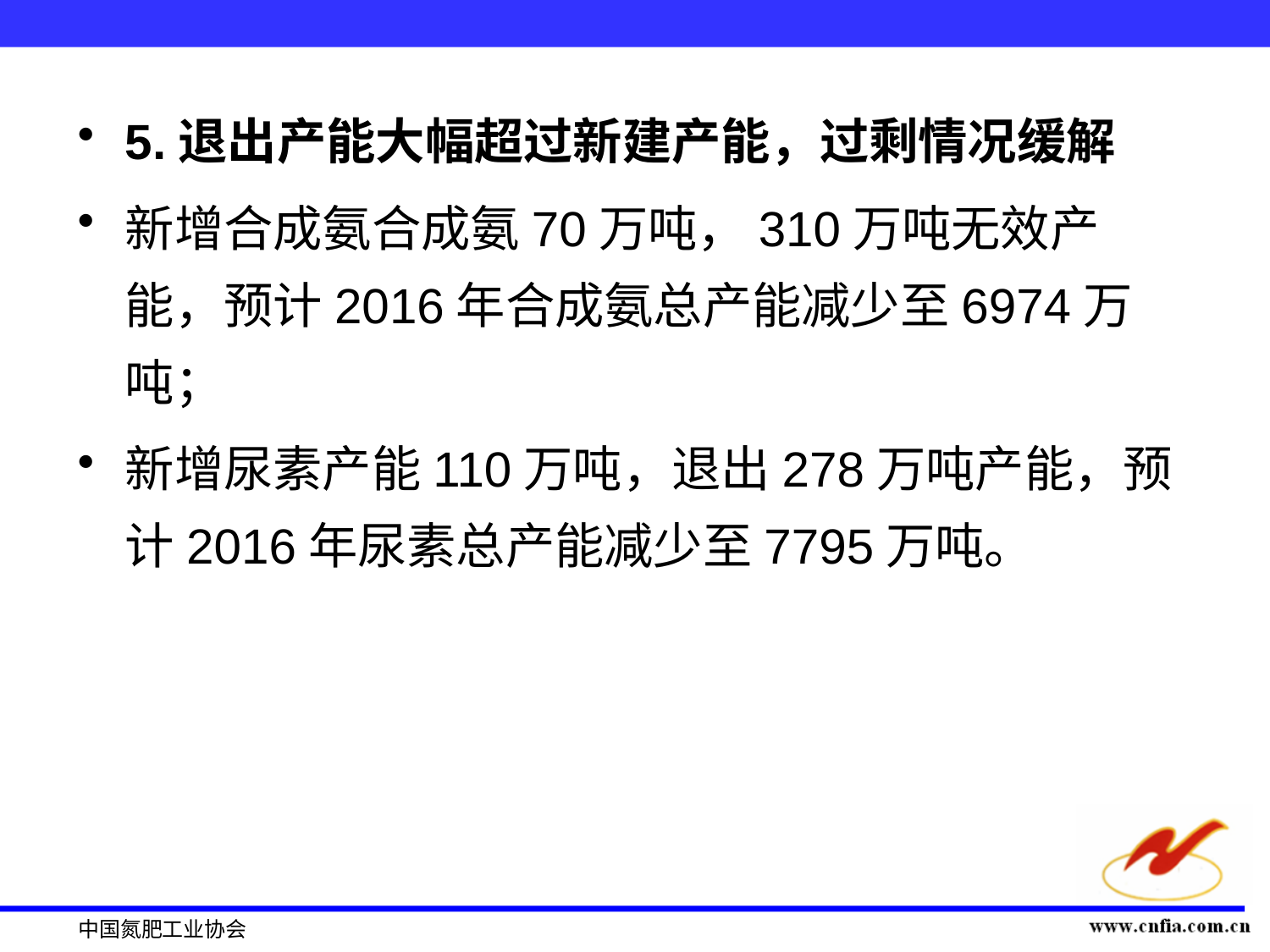

5.退出产能大幅超过新建产能，过剩情况缓解
新增合成氨合成氨70万吨，310万吨无效产能，预计2016年合成氨总产能减少至6974万吨；
新增尿素产能110万吨，退出278万吨产能，预计2016年尿素总产能减少至7795万吨。